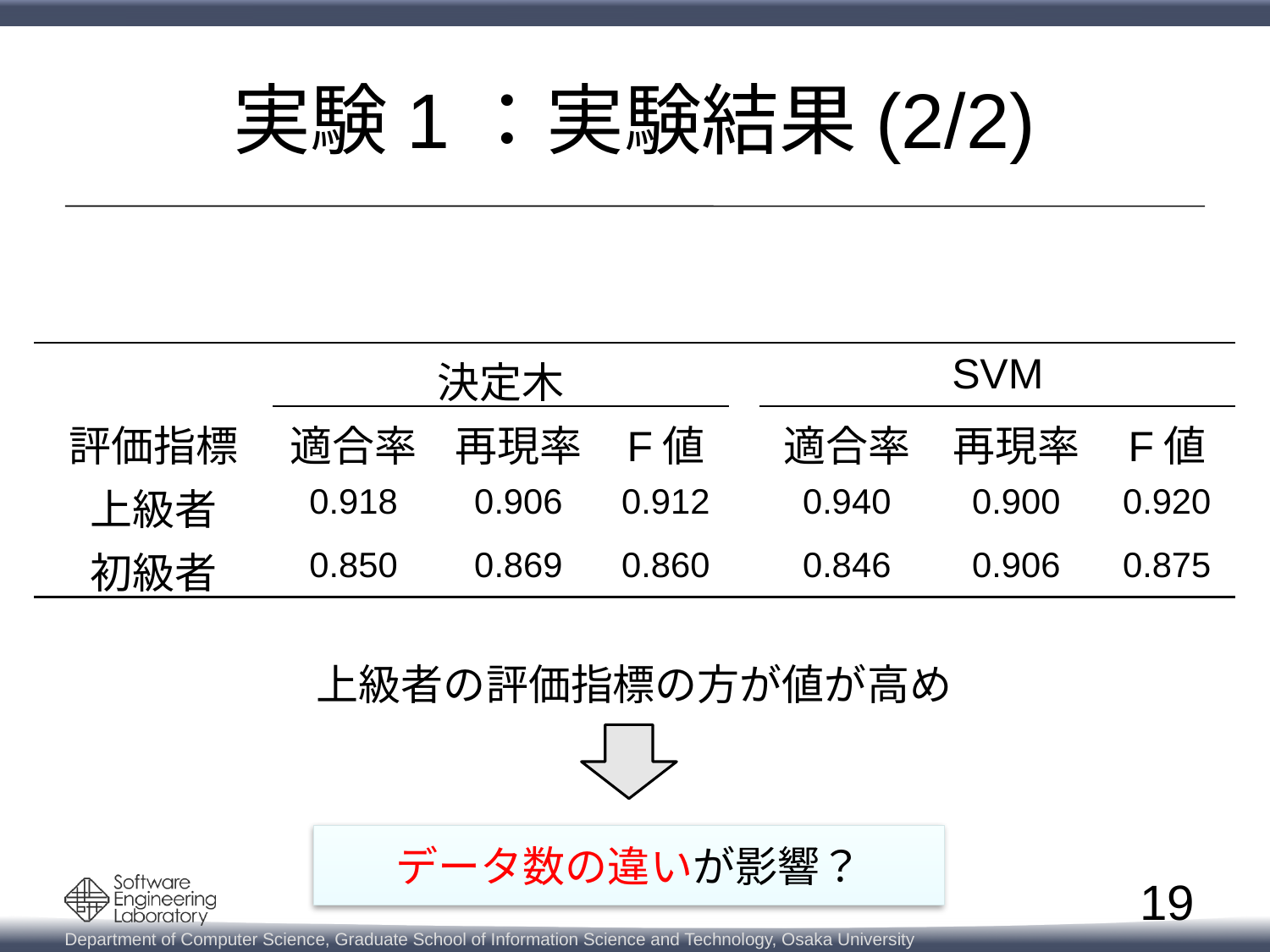

# 実験1：実験結果(2/2)
|  | 決定木 |  |  |  | SVM |  |  |
| --- | --- | --- | --- | --- | --- | --- | --- |
| 評価指標 | 適合率 | 再現率 | F値 |  | 適合率 | 再現率 | F値 |
| 上級者 | 0.918 | 0.906 | 0.912 |  | 0.940 | 0.900 | 0.920 |
| 初級者 | 0.850 | 0.869 | 0.860 |  | 0.846 | 0.906 | 0.875 |
上級者の評価指標の方が値が高め

データ数の違いが影響？
19